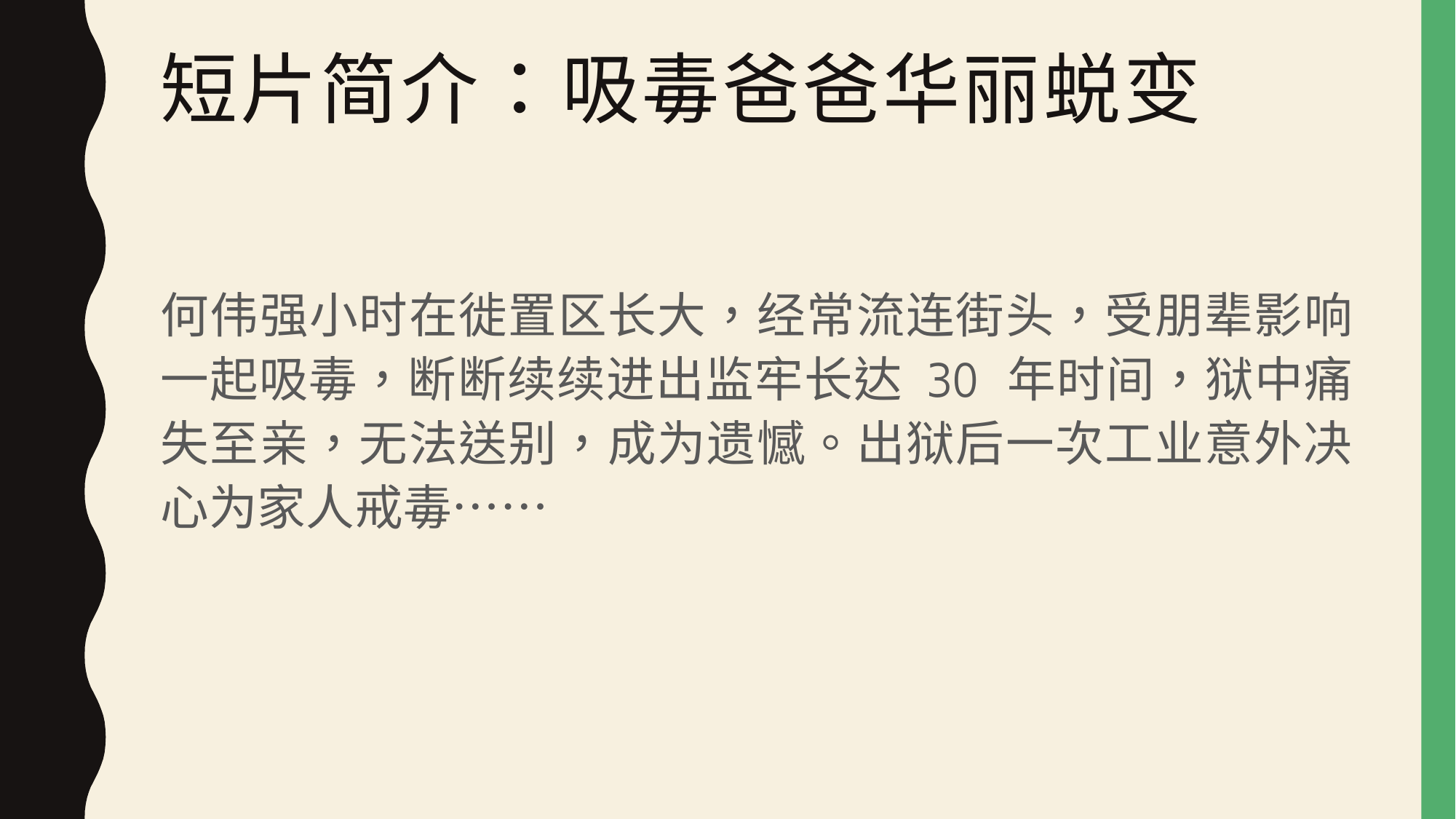

# 短片简介：吸毒爸爸华丽蜕变
何伟强小时在徙置区长大，经常流连街头，受朋辈影响一起吸毒，断断续续进出监牢长达 30 年时间，狱中痛失至亲，无法送别，成为遗憾。出狱后一次工业意外决心为家人戒毒……